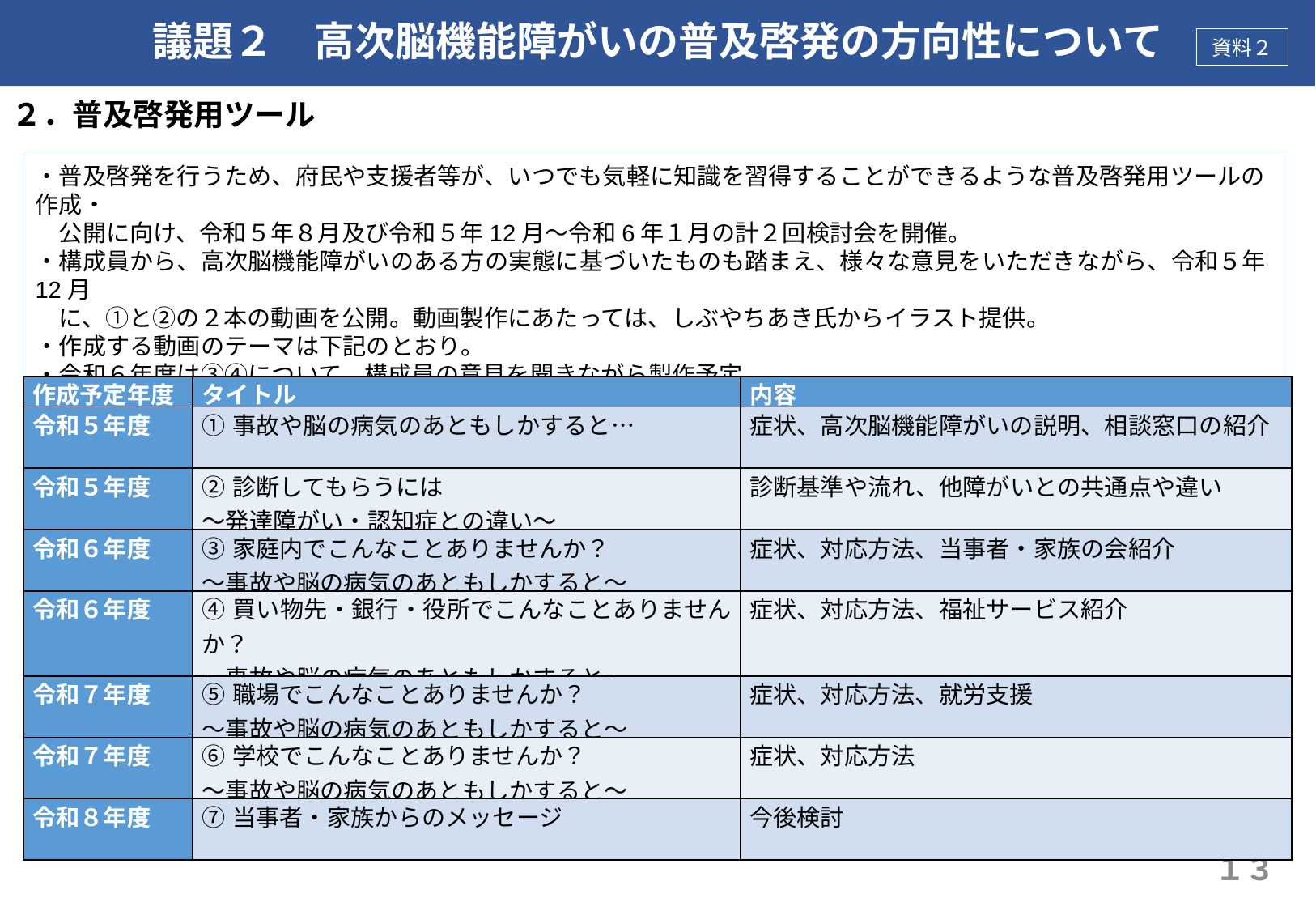

# 議題２　高次脳機能障がいの普及啓発の方向性について
資料２
２．普及啓発用ツール

・普及啓発を行うため、府民や支援者等が、いつでも気軽に知識を習得することができるような普及啓発用ツールの作成・
　公開に向け、令和５年８月及び令和５年12月～令和6年１月の計２回検討会を開催。
・構成員から、高次脳機能障がいのある方の実態に基づいたものも踏まえ、様々な意見をいただきながら、令和５年12月
　に、①と②の２本の動画を公開。動画製作にあたっては、しぶやちあき氏からイラスト提供。
・作成する動画のテーマは下記のとおり。
・令和６年度は③④について、構成員の意見を聞きながら製作予定。
| 作成予定年度 | タイトル | 内容 |
| --- | --- | --- |
| 令和５年度 | ①事故や脳の病気のあともしかすると… | 症状、高次脳機能障がいの説明、相談窓口の紹介 |
| 令和５年度 | ②診断してもらうには ～発達障がい・認知症との違い～ | 診断基準や流れ、他障がいとの共通点や違い |
| 令和６年度 | ③家庭内でこんなことありませんか？ ～事故や脳の病気のあともしかすると～ | 症状、対応方法、当事者・家族の会紹介 |
| 令和６年度 | ④買い物先・銀行・役所でこんなことありませんか？ ～事故や脳の病気のあともしかすると～ | 症状、対応方法、福祉サービス紹介 |
| 令和７年度 | ⑤職場でこんなことありませんか？ ～事故や脳の病気のあともしかすると～ | 症状、対応方法、就労支援 |
| 令和７年度 | ⑥学校でこんなことありませんか？ ～事故や脳の病気のあともしかすると～ | 症状、対応方法 |
| 令和８年度 | ⑦当事者・家族からのメッセージ | 今後検討 |
１３